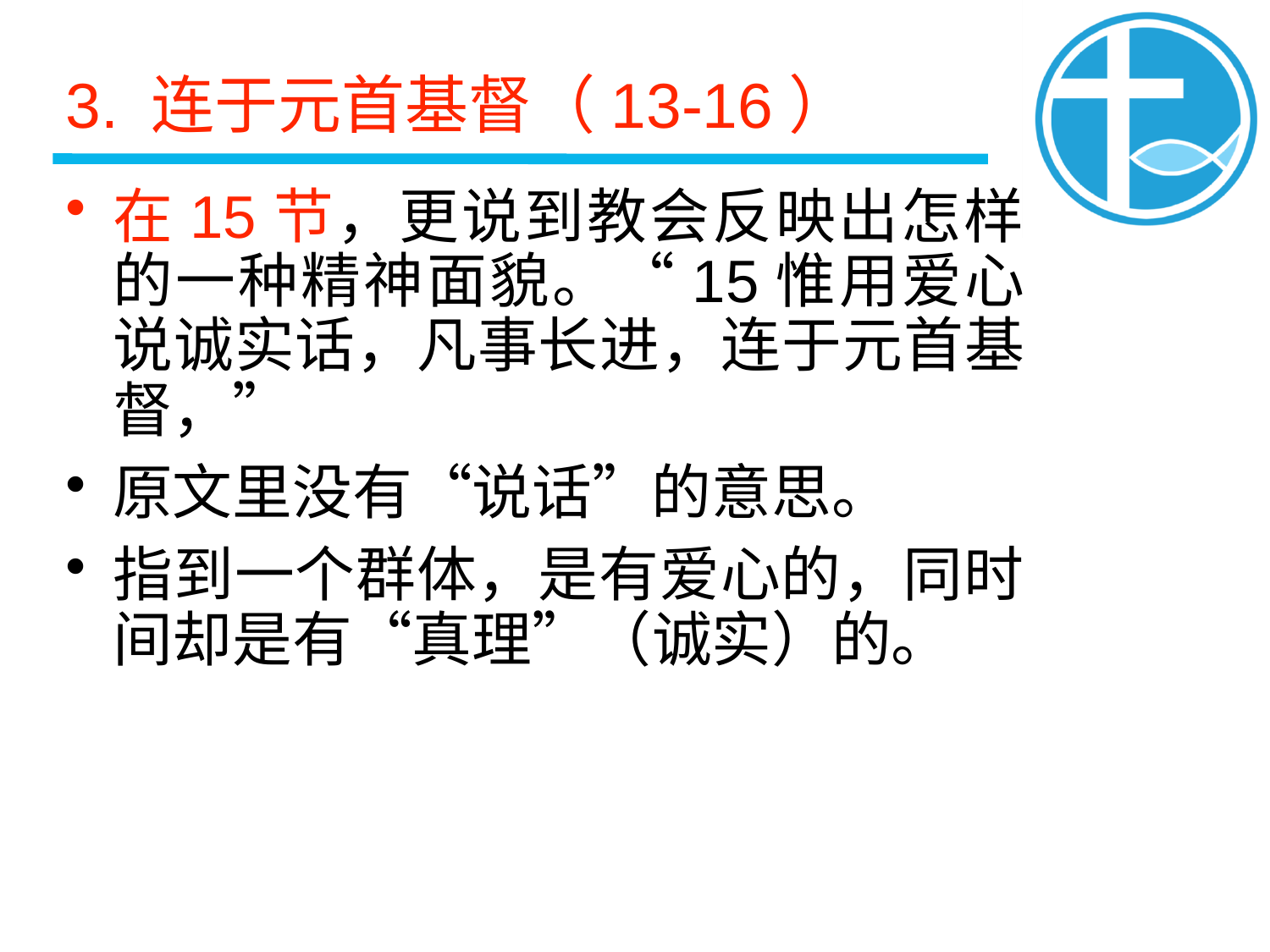

3. 连于元首基督（13-16）
在15节，更说到教会反映出怎样的一种精神面貌。“15惟用爱心说诚实话，凡事长进，连于元首基督，”
原文里没有“说话”的意思。
指到一个群体，是有爱心的，同时间却是有“真理”（诚实）的。